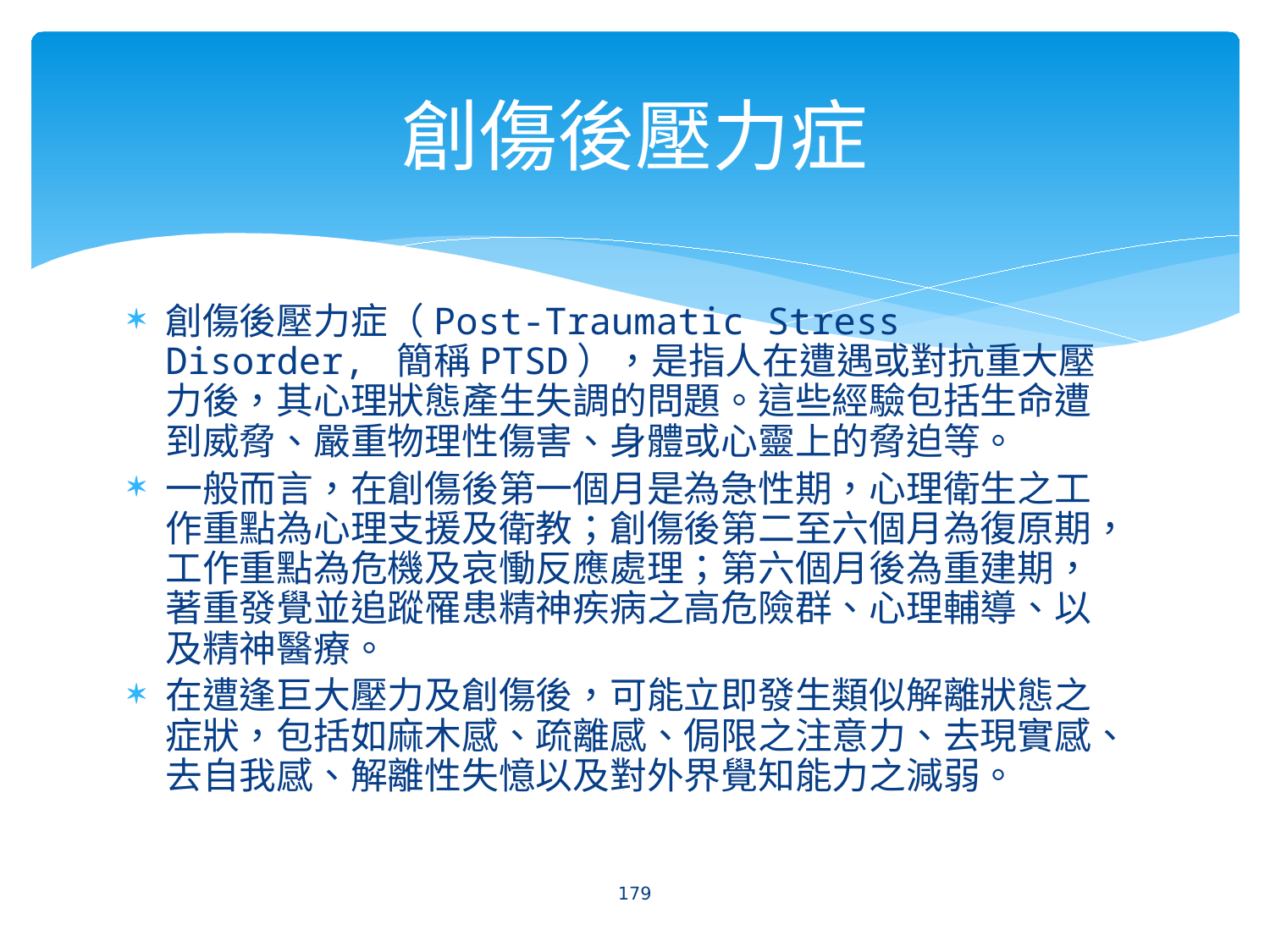

# 創傷後壓力症
創傷後壓力症（Post-Traumatic Stress Disorder, 簡稱PTSD），是指人在遭遇或對抗重大壓力後，其心理狀態產生失調的問題。這些經驗包括生命遭到威脅、嚴重物理性傷害、身體或心靈上的脅迫等。
一般而言，在創傷後第一個月是為急性期，心理衛生之工作重點為心理支援及衛教；創傷後第二至六個月為復原期，工作重點為危機及哀慟反應處理；第六個月後為重建期，著重發覺並追蹤罹患精神疾病之高危險群、心理輔導、以及精神醫療。
在遭逢巨大壓力及創傷後，可能立即發生類似解離狀態之症狀，包括如麻木感、疏離感、侷限之注意力、去現實感、去自我感、解離性失憶以及對外界覺知能力之減弱。
179